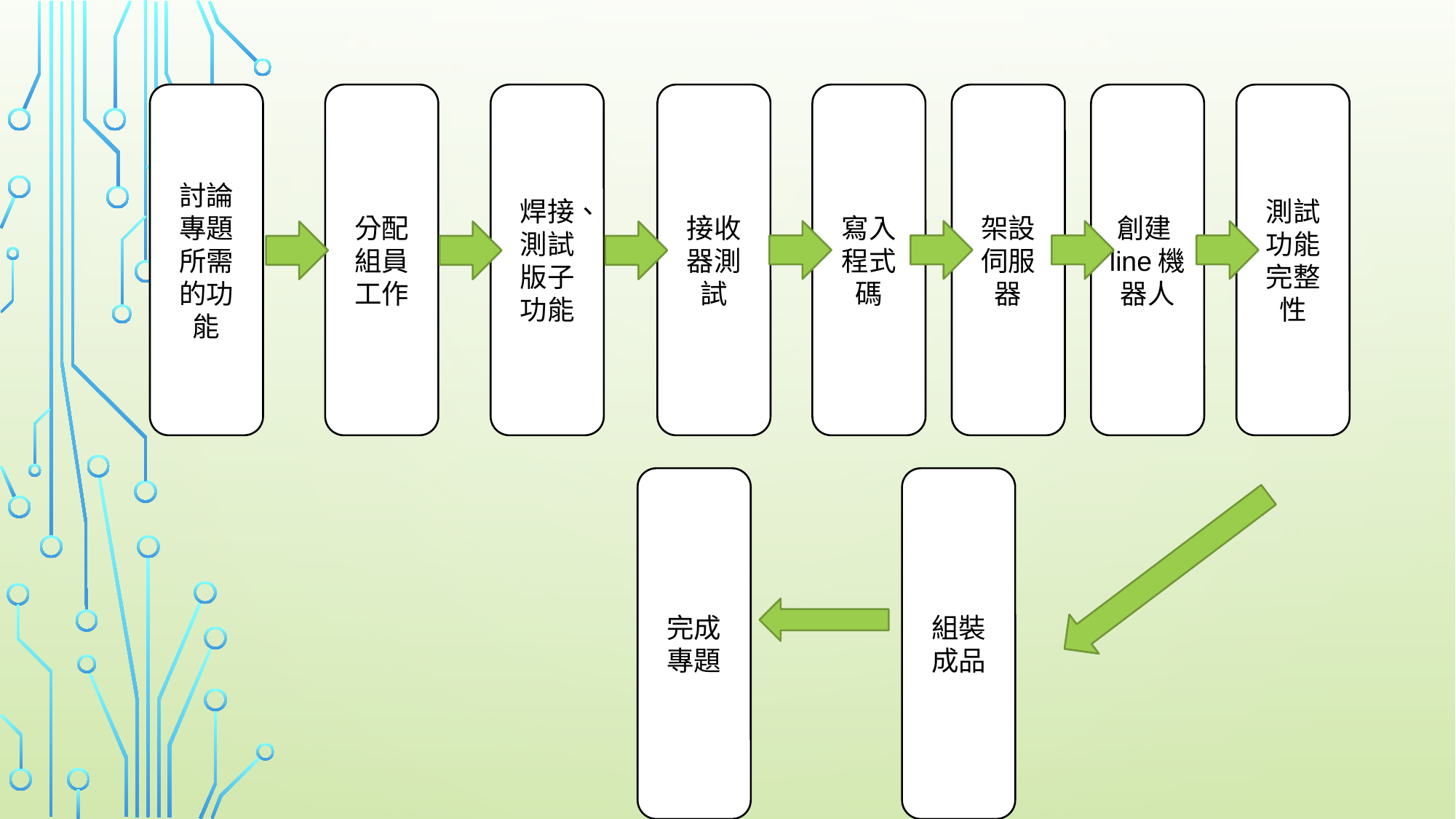

測試功能完整性
寫入程式碼
架設伺服器
創建line機器人
接收器測試
焊接、測試版子功能
討論專題所需的功能
分配組員工作

完成專題
組裝成品